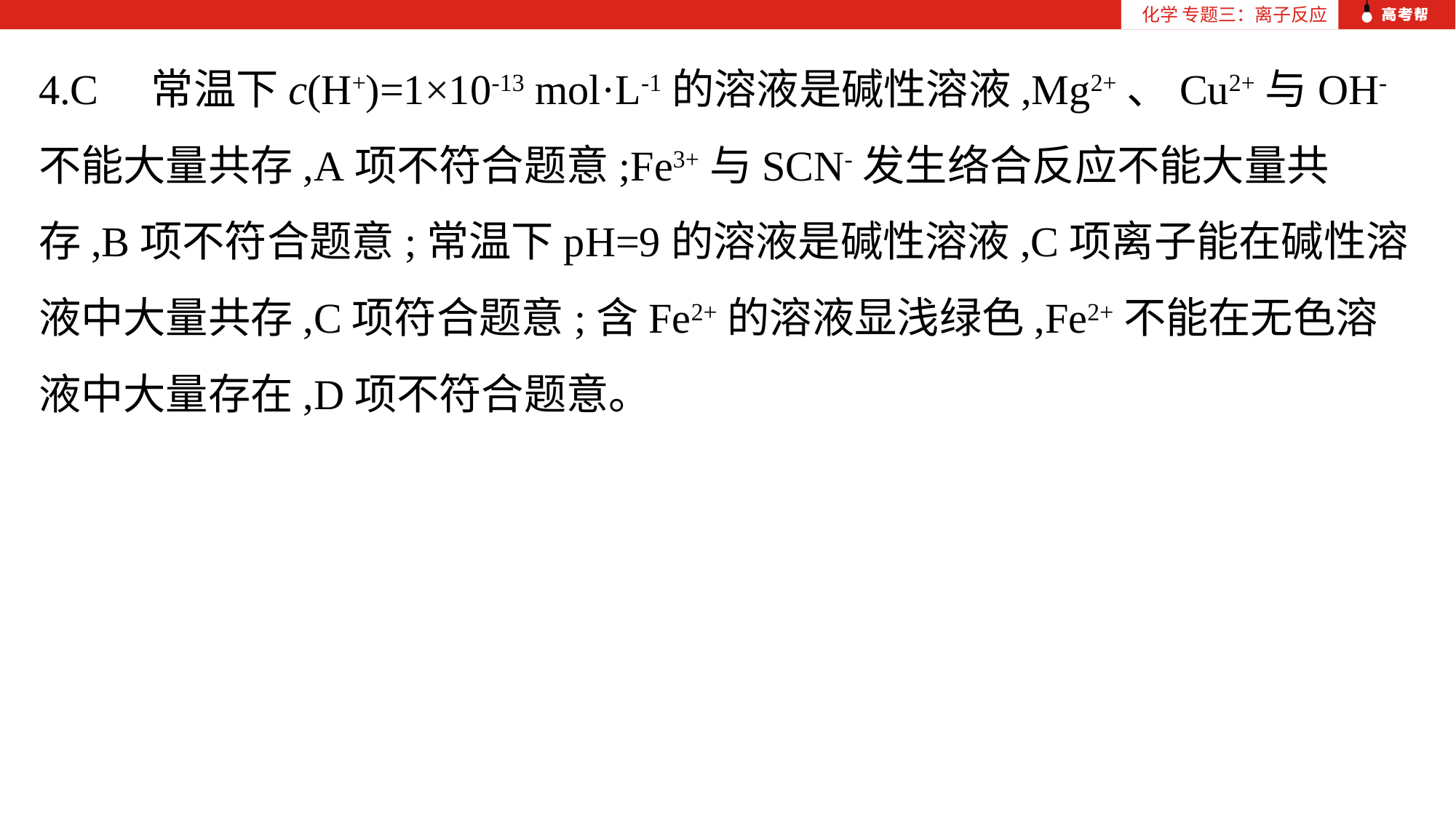

化学 专题三：离子反应

4.C　常温下c(H+)=1×10-13 mol·L-1的溶液是碱性溶液,Mg2+、Cu2+与OH-不能大量共存,A项不符合题意;Fe3+与SCN-发生络合反应不能大量共存,B项不符合题意;常温下pH=9的溶液是碱性溶液,C项离子能在碱性溶液中大量共存,C项符合题意;含Fe2+的溶液显浅绿色,Fe2+不能在无色溶液中大量存在,D项不符合题意。